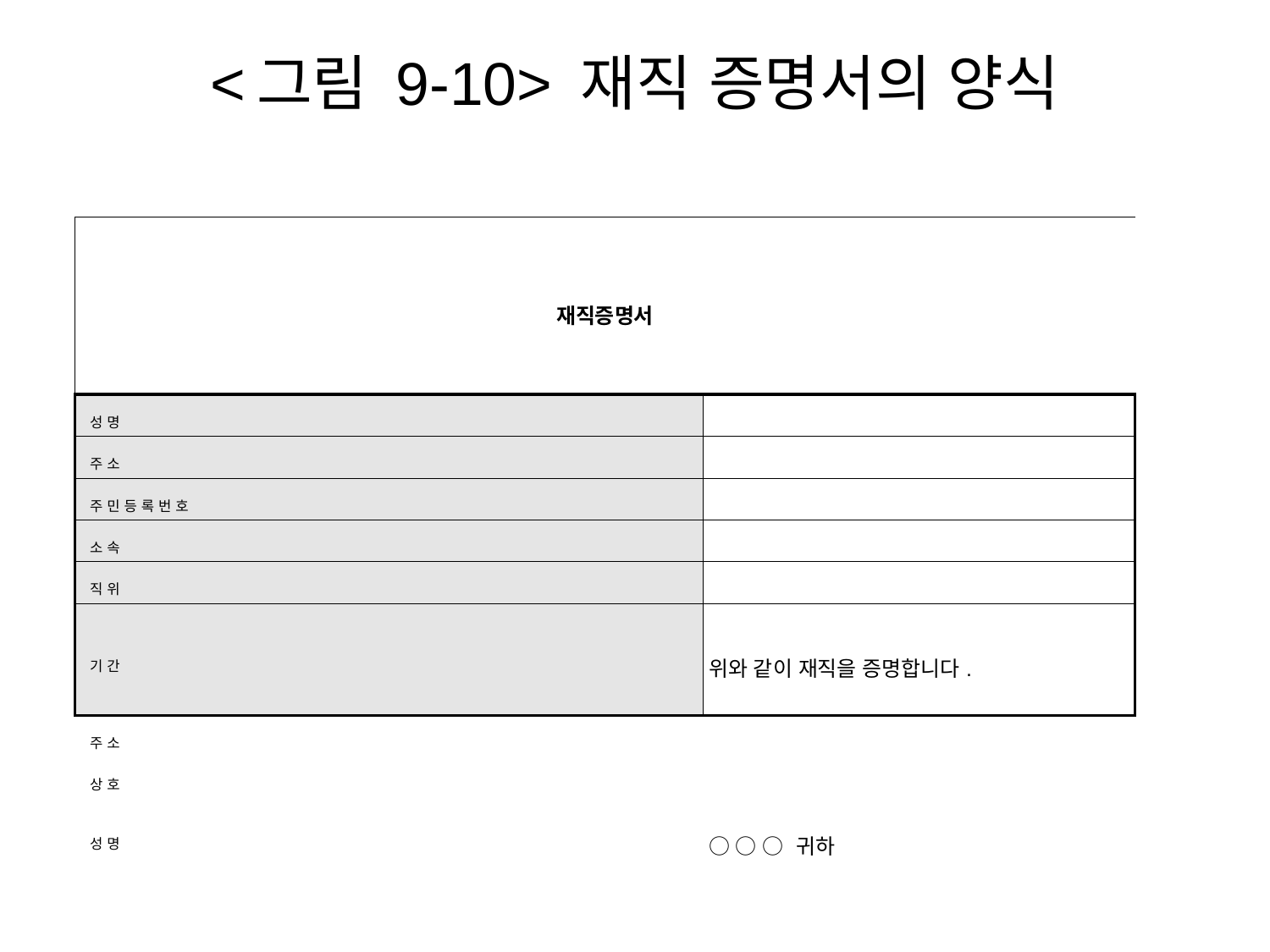

# <그림 9-10> 재직 증명서의 양식
| 재직증명서 |  |
| --- | --- |
| 성 명 |  |
| 주 소 |  |
| 주 민 등 록 번 호 |  |
| 소 속 |  |
| 직 위 |  |
| 기 간 | 위와 같이 재직을 증명합니다. |
| 주 소 |  |
| 상 호 |  |
| 성 명 | ○ ○ ○ 귀하 |